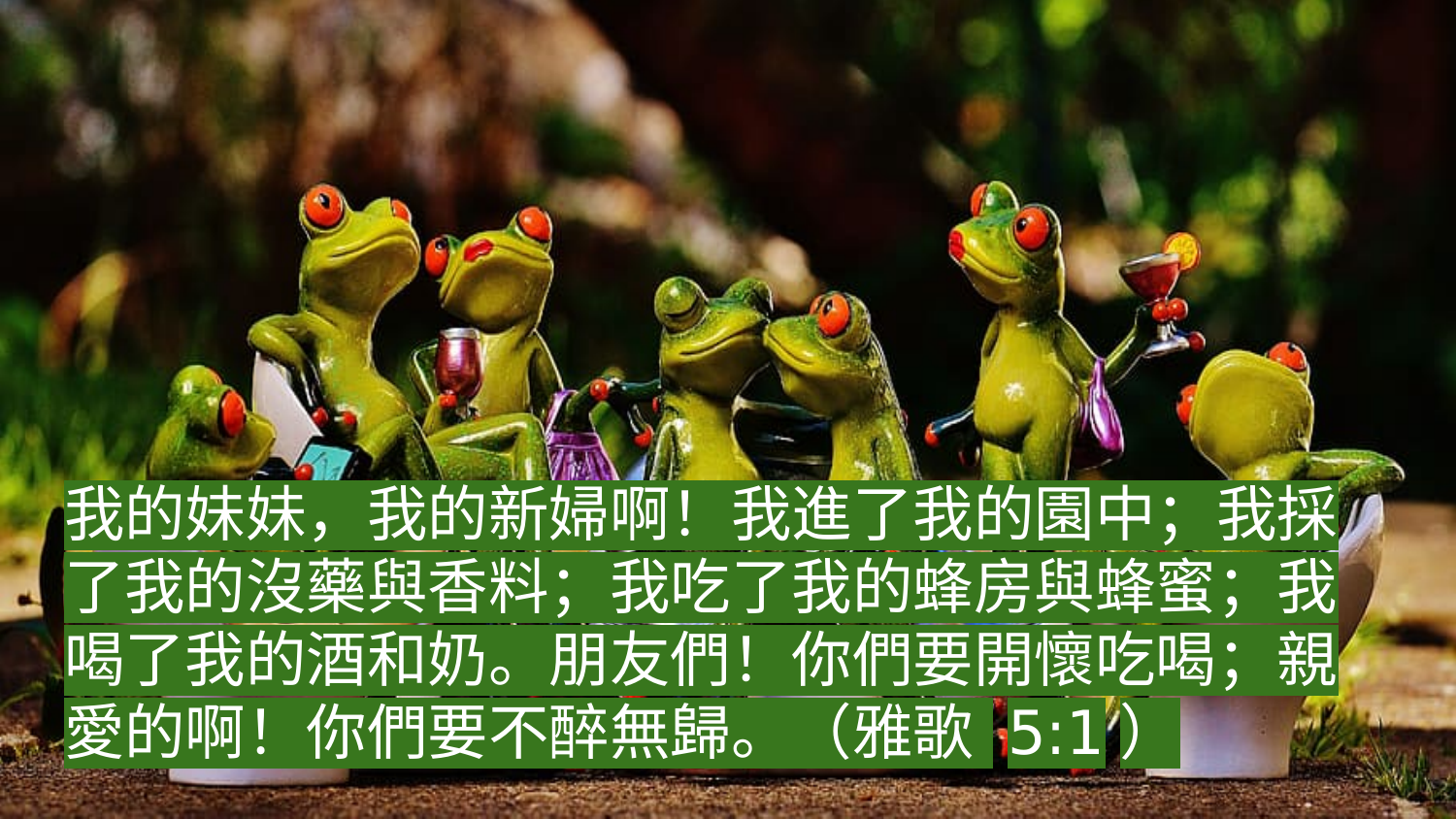

我的妹妹，我的新婦啊！我進了我的園中；我採了我的沒藥與香料；我吃了我的蜂房與蜂蜜；我喝了我的酒和奶。朋友們！你們要開懷吃喝；親愛的啊！你們要不醉無歸。（雅歌 5:1）